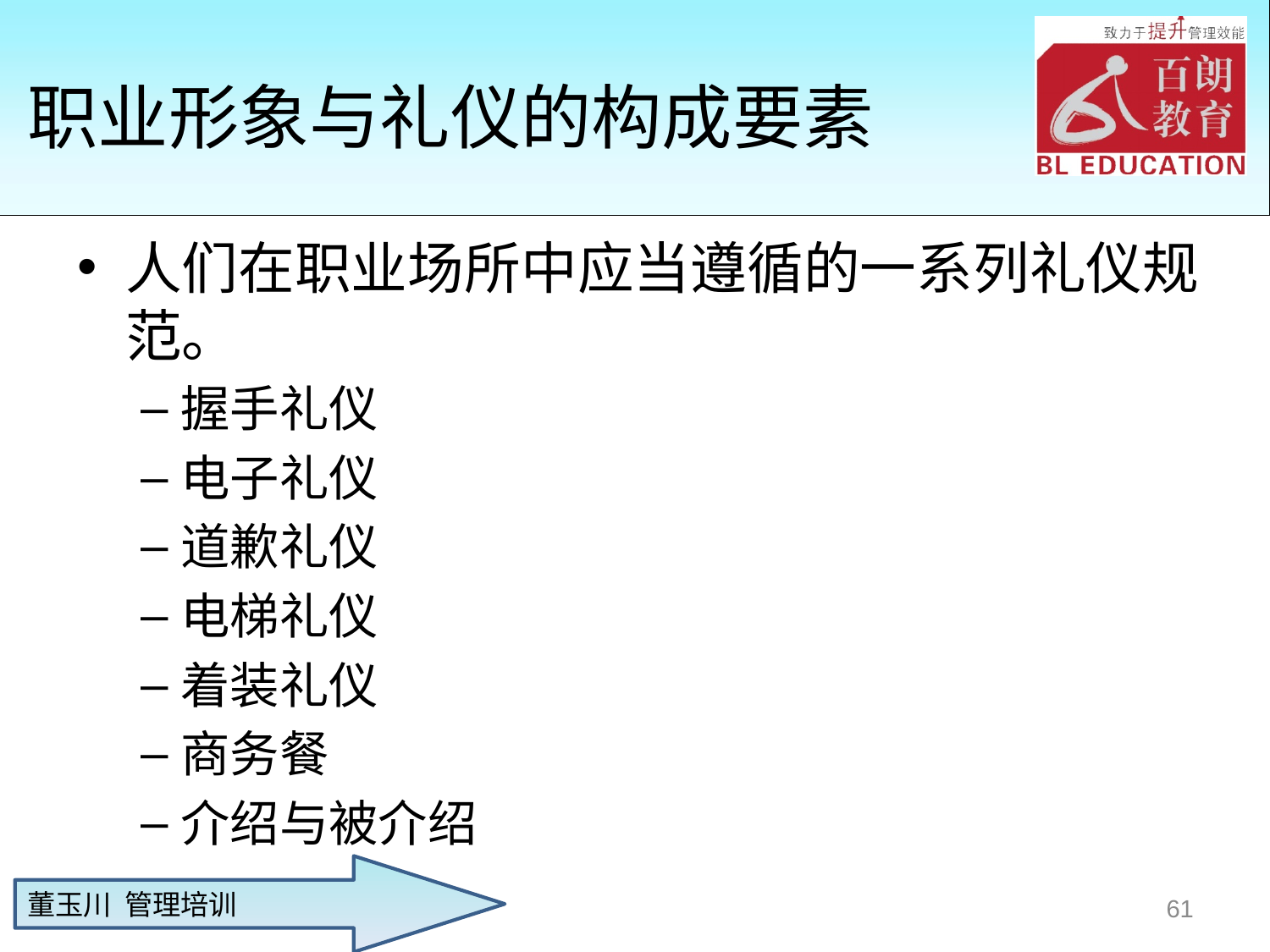

# 职业形象与礼仪的构成要素
人们在职业场所中应当遵循的一系列礼仪规范。
握手礼仪
电子礼仪
道歉礼仪
电梯礼仪
着装礼仪
商务餐
介绍与被介绍
61